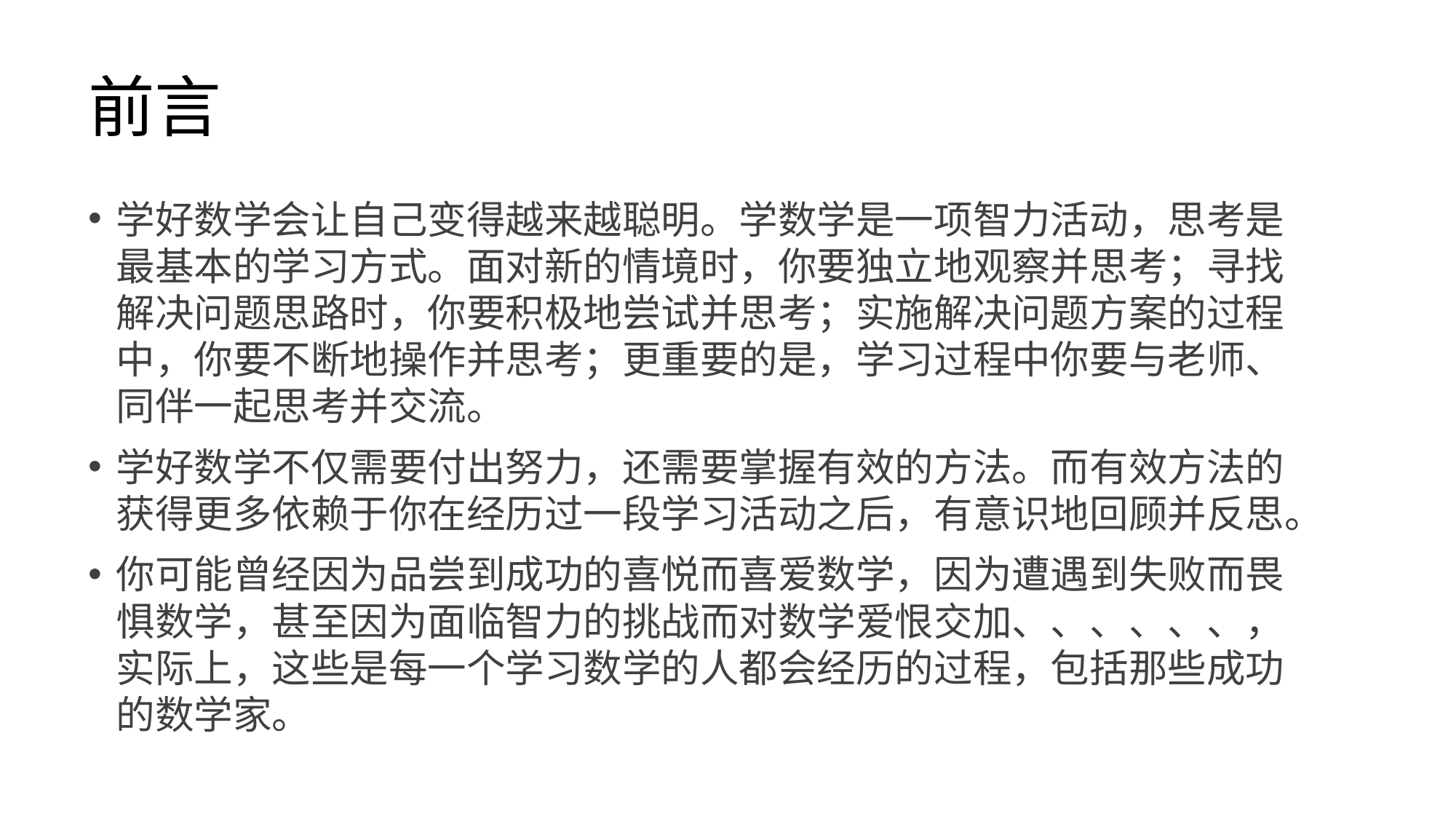

# 前言
学好数学会让自己变得越来越聪明。学数学是一项智力活动，思考是最基本的学习方式。面对新的情境时，你要独立地观察并思考；寻找解决问题思路时，你要积极地尝试并思考；实施解决问题方案的过程中，你要不断地操作并思考；更重要的是，学习过程中你要与老师、同伴一起思考并交流。
学好数学不仅需要付出努力，还需要掌握有效的方法。而有效方法的获得更多依赖于你在经历过一段学习活动之后，有意识地回顾并反思。
你可能曾经因为品尝到成功的喜悦而喜爱数学，因为遭遇到失败而畏惧数学，甚至因为面临智力的挑战而对数学爱恨交加、、、、、、，实际上，这些是每一个学习数学的人都会经历的过程，包括那些成功的数学家。